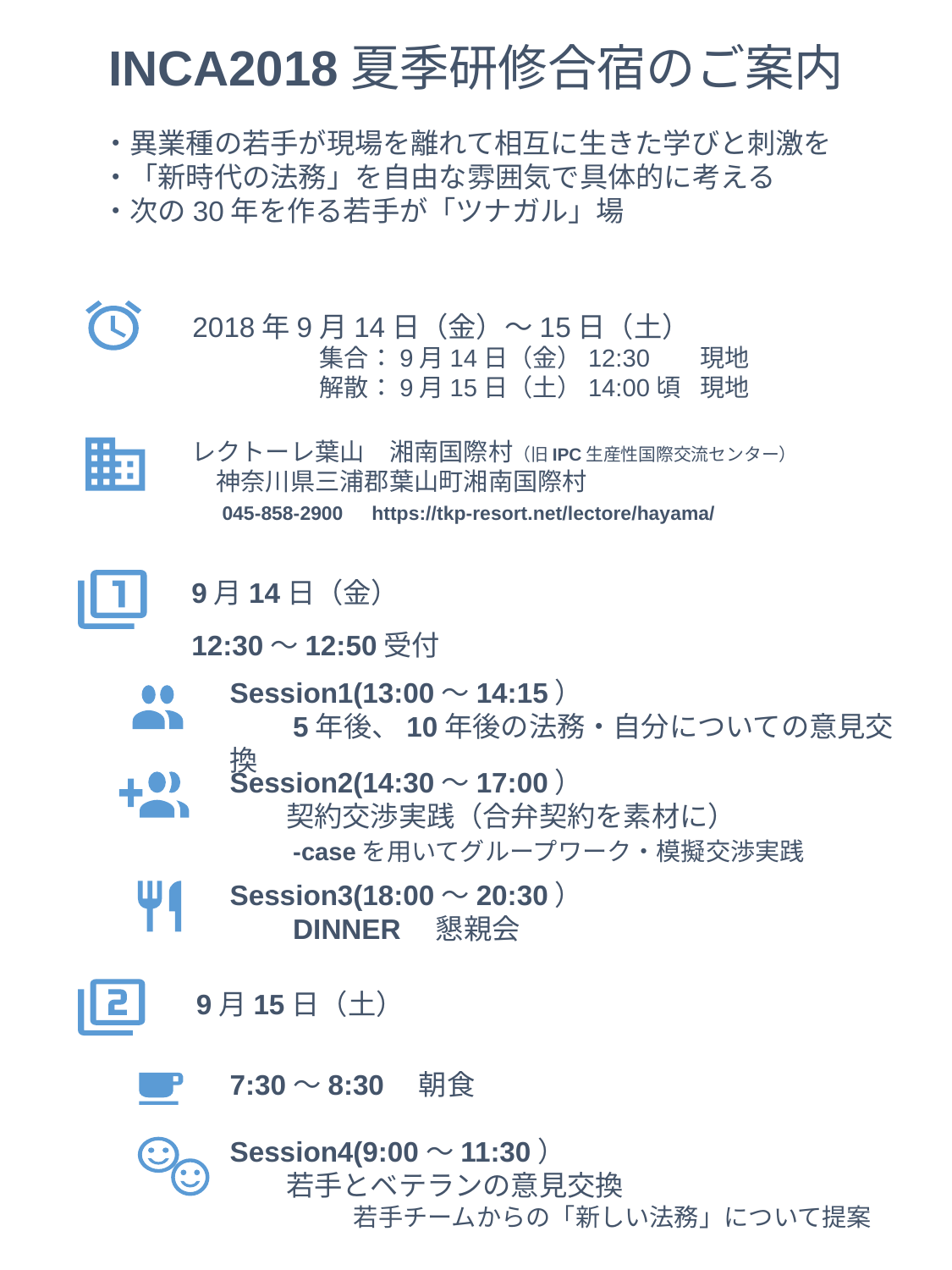

INCA2018夏季研修合宿のご案内
・異業種の若手が現場を離れて相互に生きた学びと刺激を
・「新時代の法務」を自由な雰囲気で具体的に考える
・次の30年を作る若手が「ツナガル」場

2018年9月14日（金）～15日（土）
	集合：9月14日（金）12:30	現地
	解散：9月15日（土）14:00頃	現地

レクトーレ葉山　湘南国際村（旧IPC生産性国際交流センター）
　神奈川県三浦郡葉山町湘南国際村
　045-858-2900　https://tkp-resort.net/lectore/hayama/

9月14日（金）

12:30～12:50受付
Session1(13:00～14:15）
　　5年後、10年後の法務・自分についての意見交換

Session2(14:30～17:00）
　　契約交渉実践（合弁契約を素材に）
　　-caseを用いてグループワーク・模擬交渉実践

Session3(18:00～20:30）
　　DINNER　懇親会

9月15日（土）
7:30～8:30　朝食

Session4(9:00～11:30）
　　若手とベテランの意見交換
　　　　　若手チームからの「新しい法務」について提案